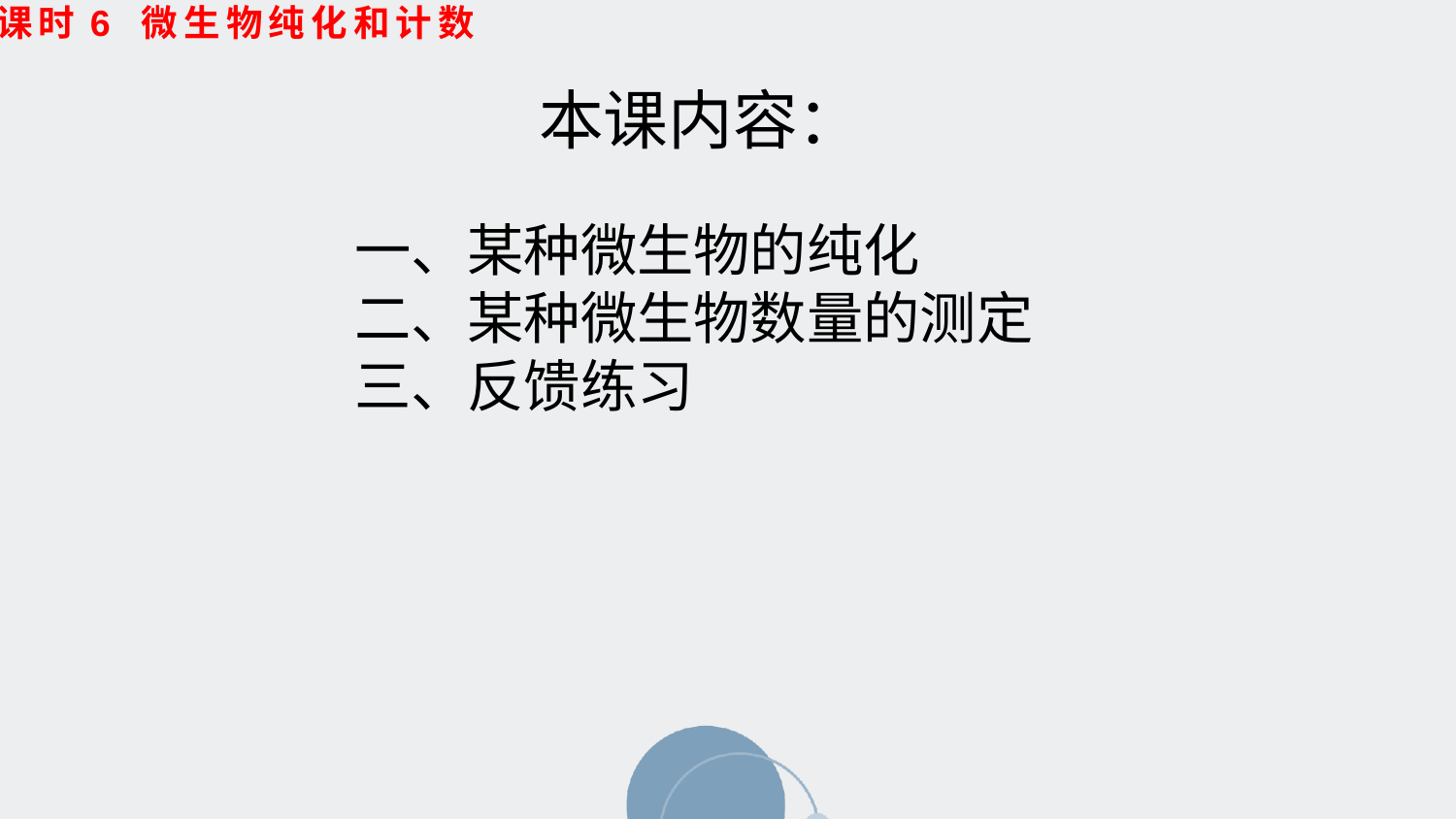

课时6 微生物纯化和计数
本课内容：
一、某种微生物的纯化
二、某种微生物数量的测定
三、反馈练习